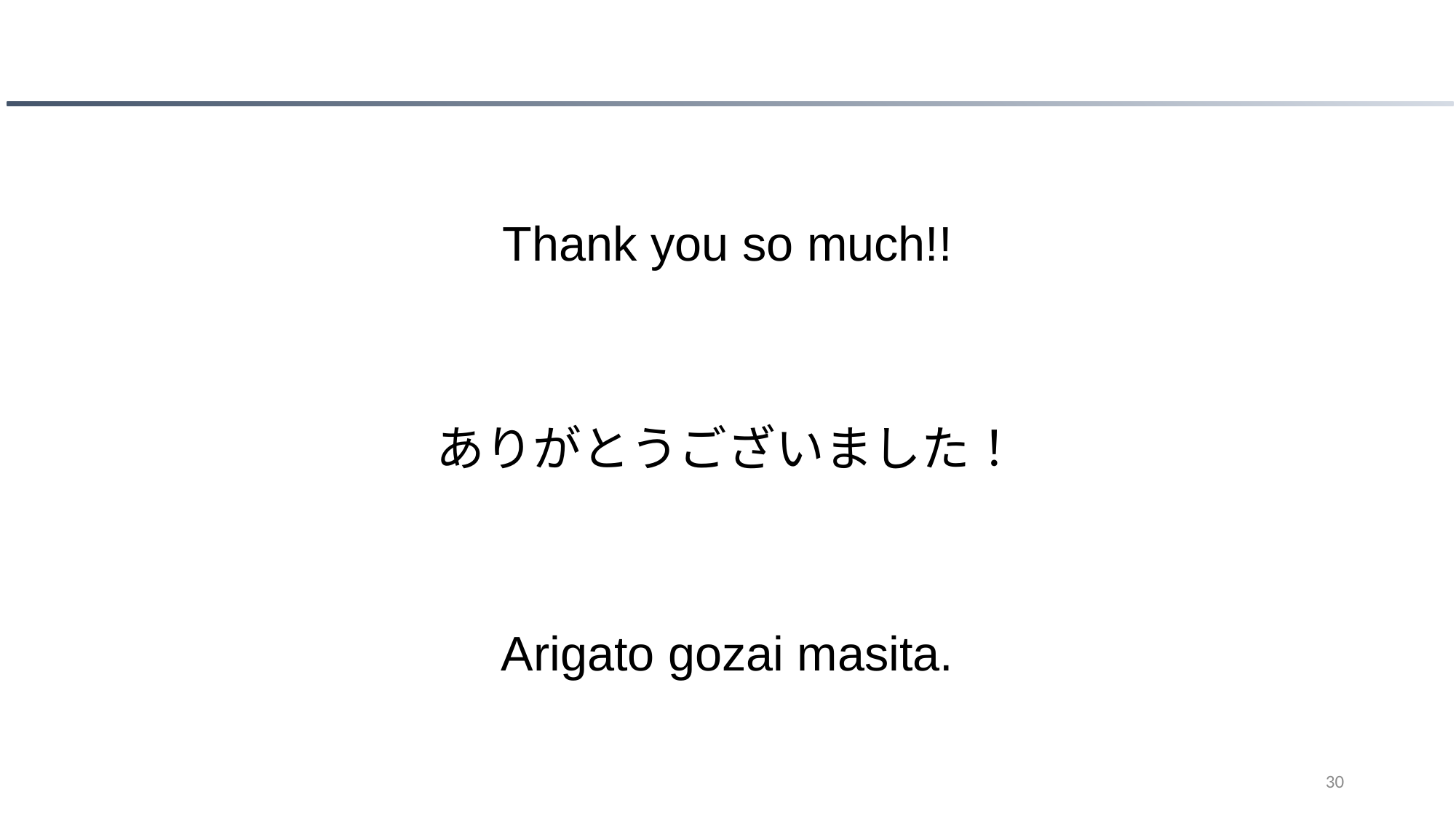

#
Thank you so much!!

ありがとうございました！

Arigato gozai masita.
30